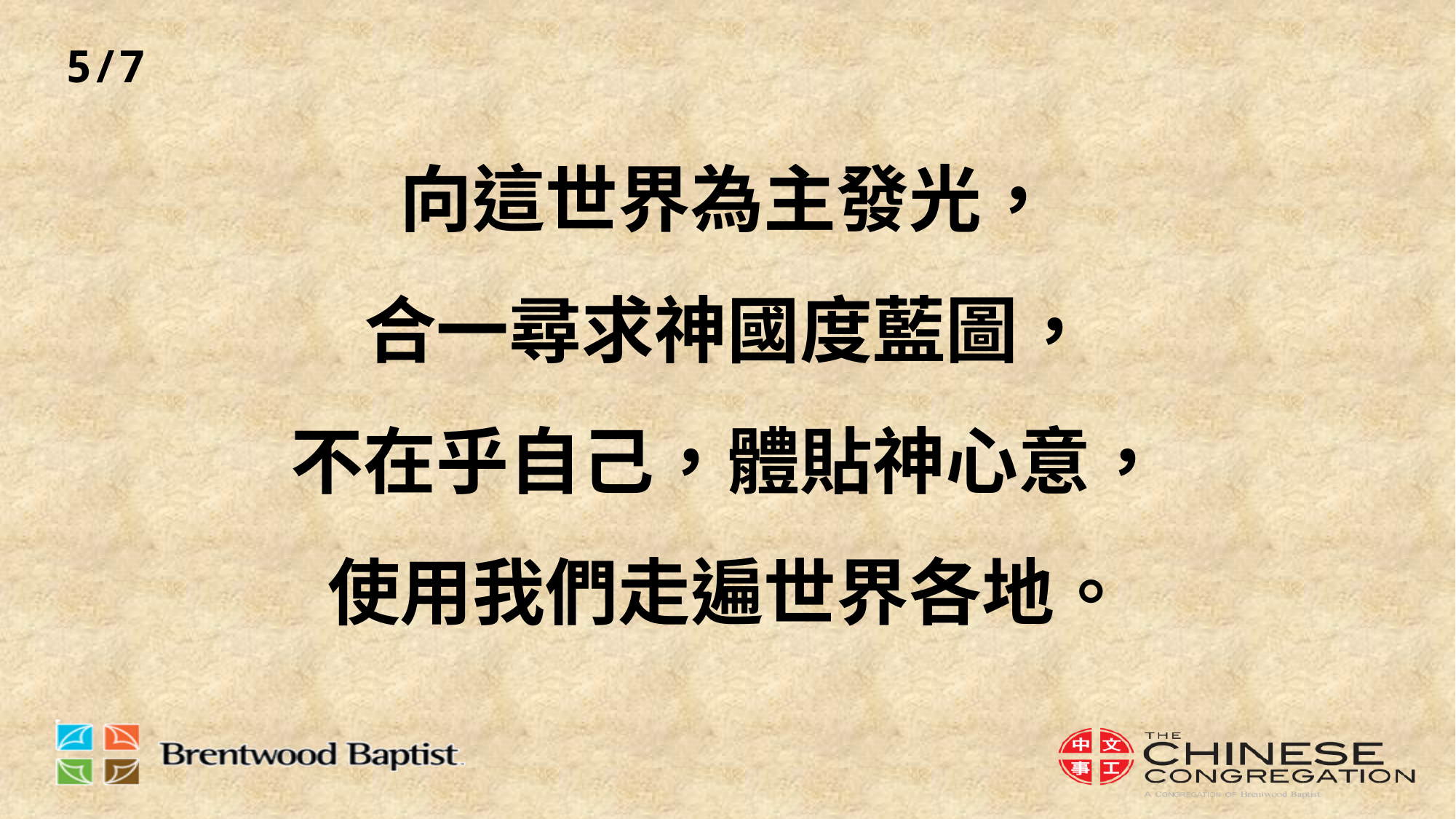

5/7
# 向這世界為主發光， 合一尋求神國度藍圖， 不在乎自己，體貼神心意， 使用我們走遍世界各地。